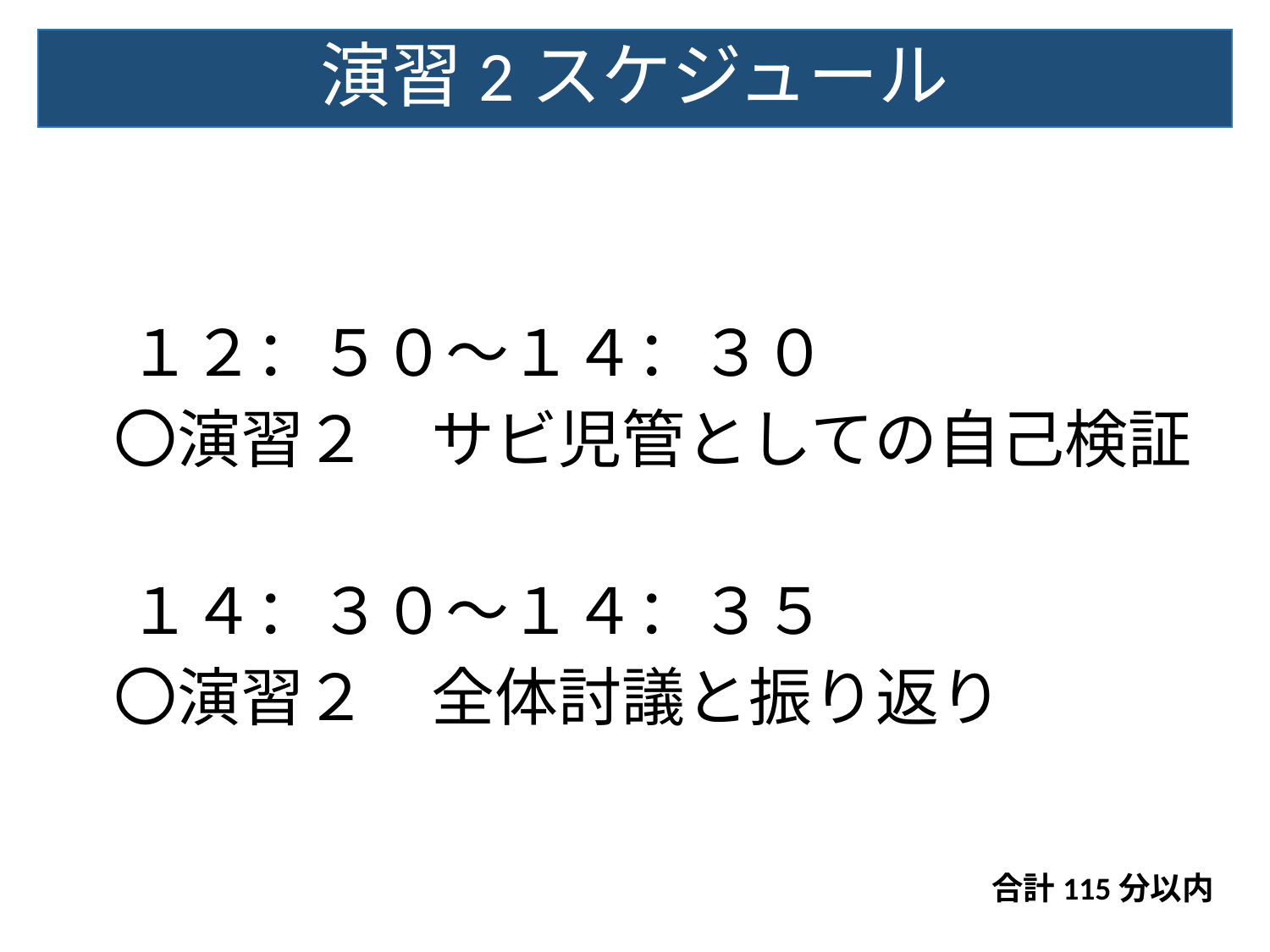

# 演習2スケジュール

　 １２：５０～１４：３０
　〇演習２　サビ児管としての自己検証

　 １４：３０～１４：３５
　〇演習２　全体討議と振り返り

合計115分以内